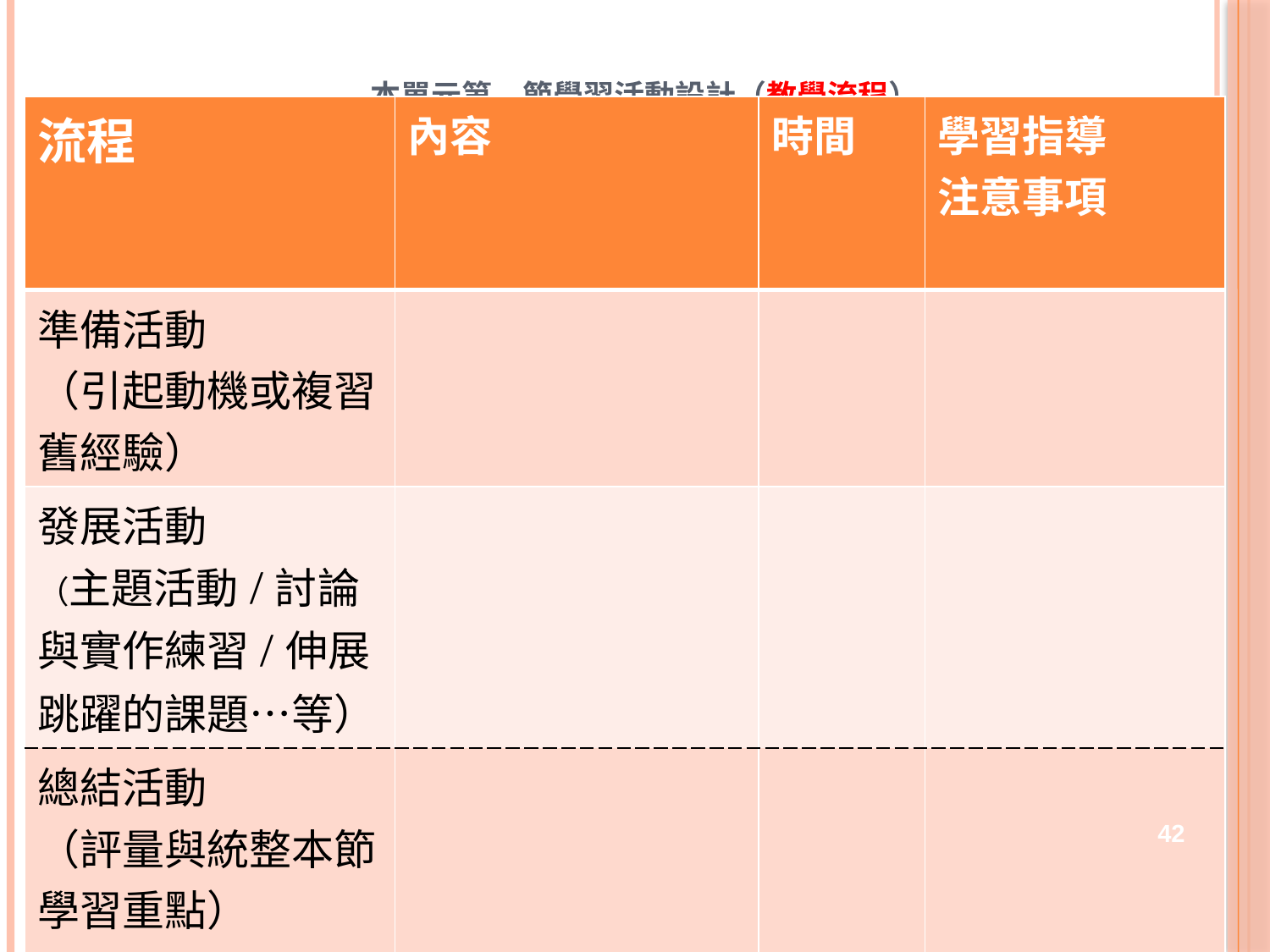

# 本單元第　節學習活動設計（教學流程）
| 流程 | 內容 | 時間 | 學習指導 注意事項 |
| --- | --- | --- | --- |
| 準備活動 （引起動機或複習舊經驗） |  |  |  |
| 發展活動 （主題活動/討論與實作練習/伸展跳躍的課題…等） |  |  |  |
| 總結活動 （評量與統整本節學習重點） |  |  |  |
42